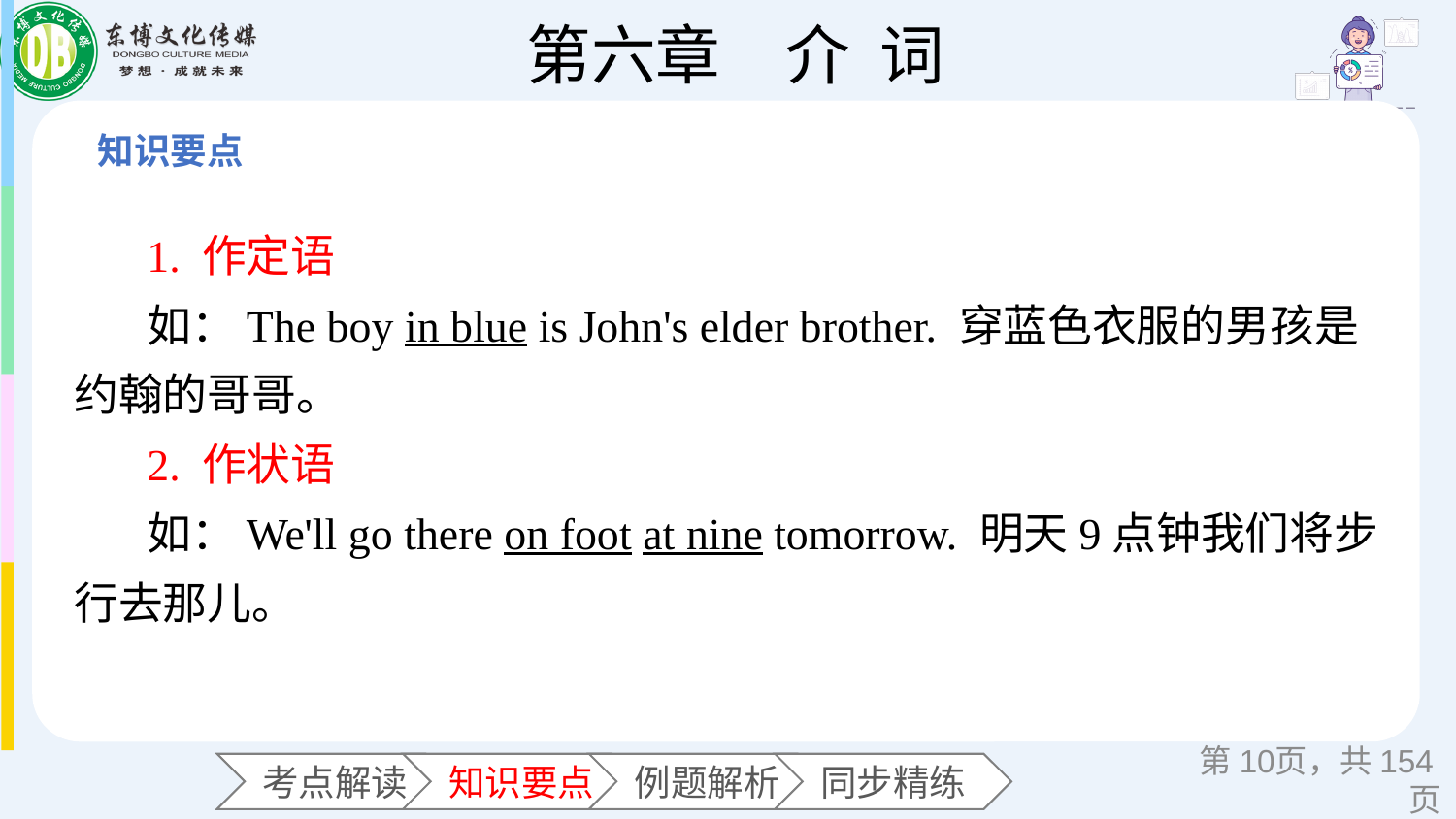

1. 作定语
如：The boy in blue is John's elder brother. 穿蓝色衣服的男孩是约翰的哥哥。
2. 作状语
如：We'll go there on foot at nine tomorrow. 明天9点钟我们将步行去那儿。
第10页，共154页